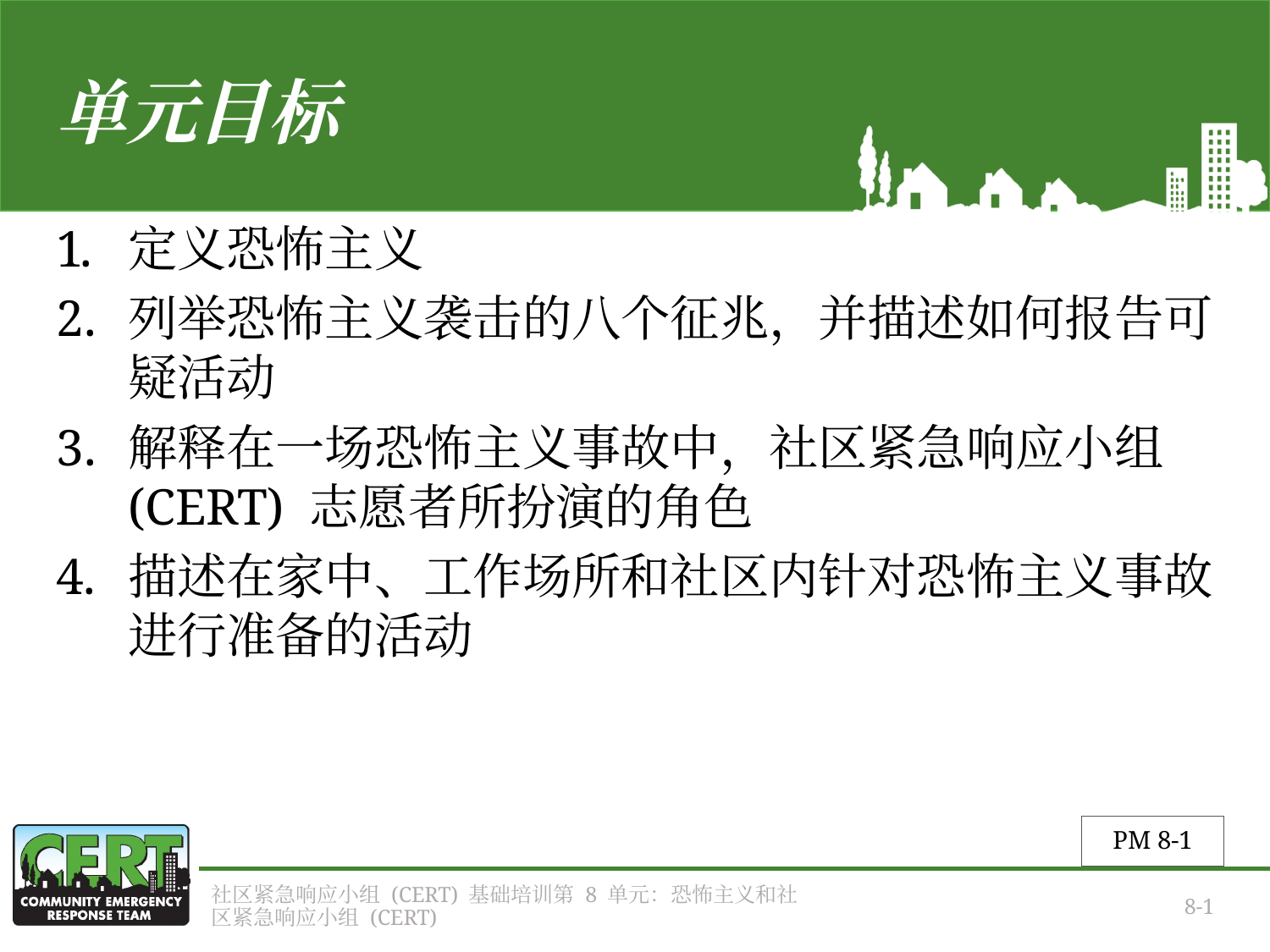

# 单元目标
定义恐怖主义
列举恐怖主义袭击的八个征兆，并描述如何报告可疑活动
解释在一场恐怖主义事故中，社区紧急响应小组 (CERT) 志愿者所扮演的角色
描述在家中、工作场所和社区内针对恐怖主义事故进行准备的活动
PM 8-1
社区紧急响应小组 (CERT) 基础培训第 8 单元：恐怖主义和社区紧急响应小组 (CERT)
8-1